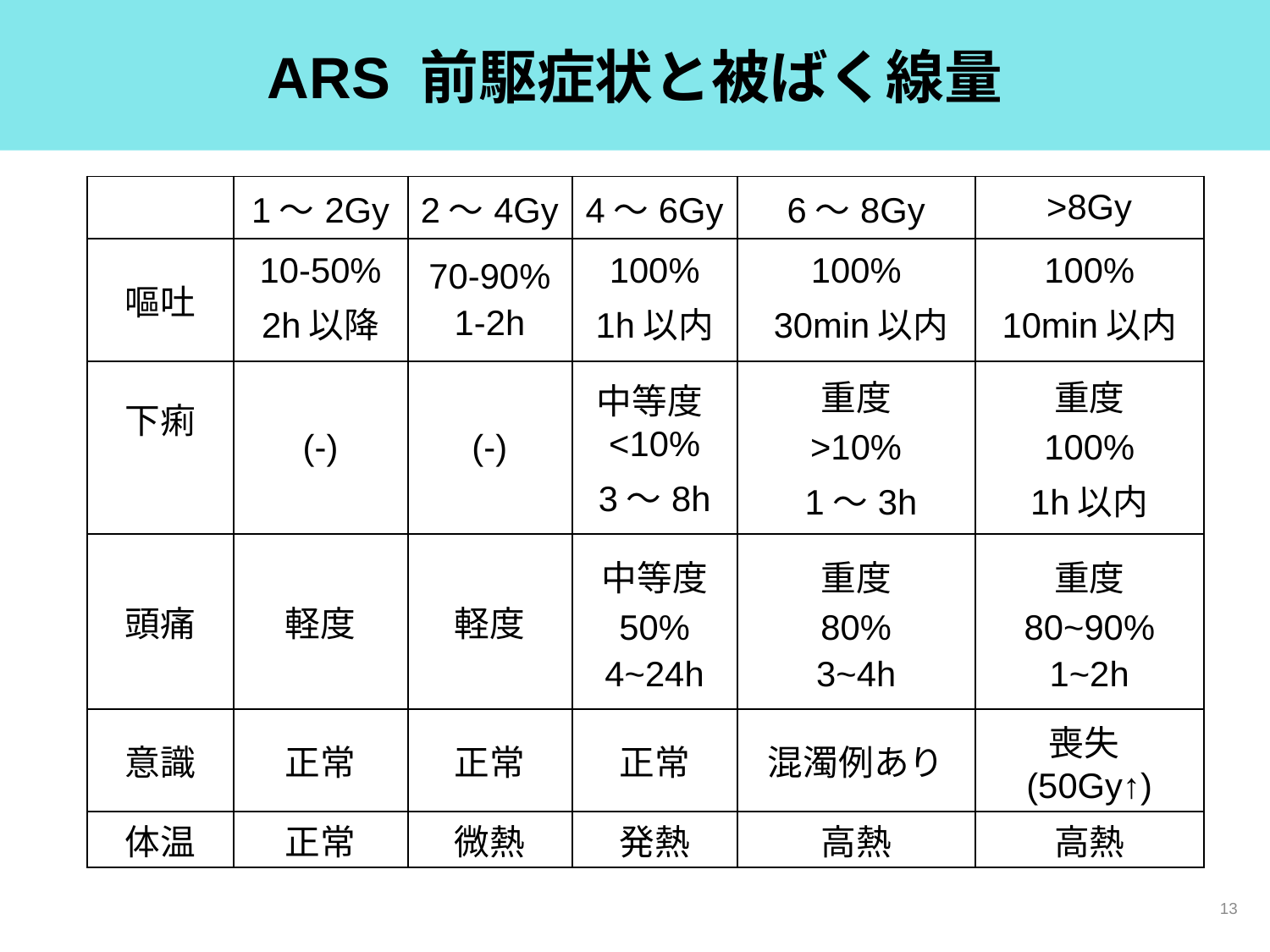

# ARS 前駆症状と被ばく線量
|  | 1～2Gy | 2～4Gy | 4～6Gy | 6～8Gy | >8Gy |
| --- | --- | --- | --- | --- | --- |
| 嘔吐 | 10-50% 2h以降 | 70-90% 1-2h | 100% 1h以内 | 100% 30min以内 | 100% 10min以内 |
| 下痢 | (-) | (-) | 中等度<10% 3～8h | 重度 >10% 1～3h | 重度 100% 1h以内 |
| 頭痛 | 軽度 | 軽度 | 中等度 50% 4~24h | 重度 80% 3~4h | 重度 80~90% 1~2h |
| 意識 | 正常 | 正常 | 正常 | 混濁例あり | 喪失(50Gy↑) |
| 体温 | 正常 | 微熱 | 発熱 | 高熱 | 高熱 |
13